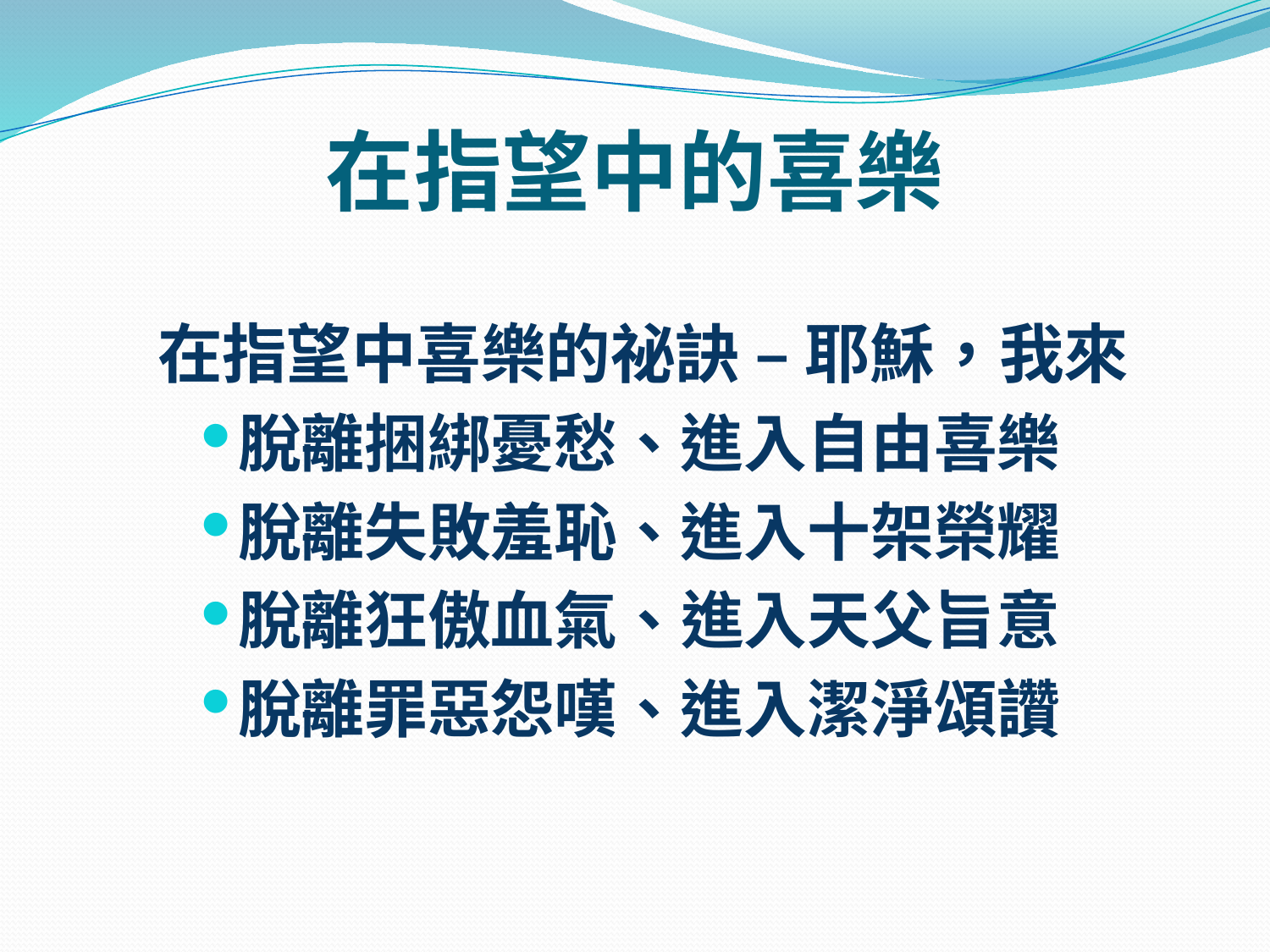

# 在指望中的喜樂
在指望中喜樂的祕訣 – 耶穌，我來
脫離捆綁憂愁、進入自由喜樂
脫離失敗羞恥、進入十架榮耀
脫離狂傲血氣、進入天父旨意
脫離罪惡怨嘆、進入潔淨頌讚